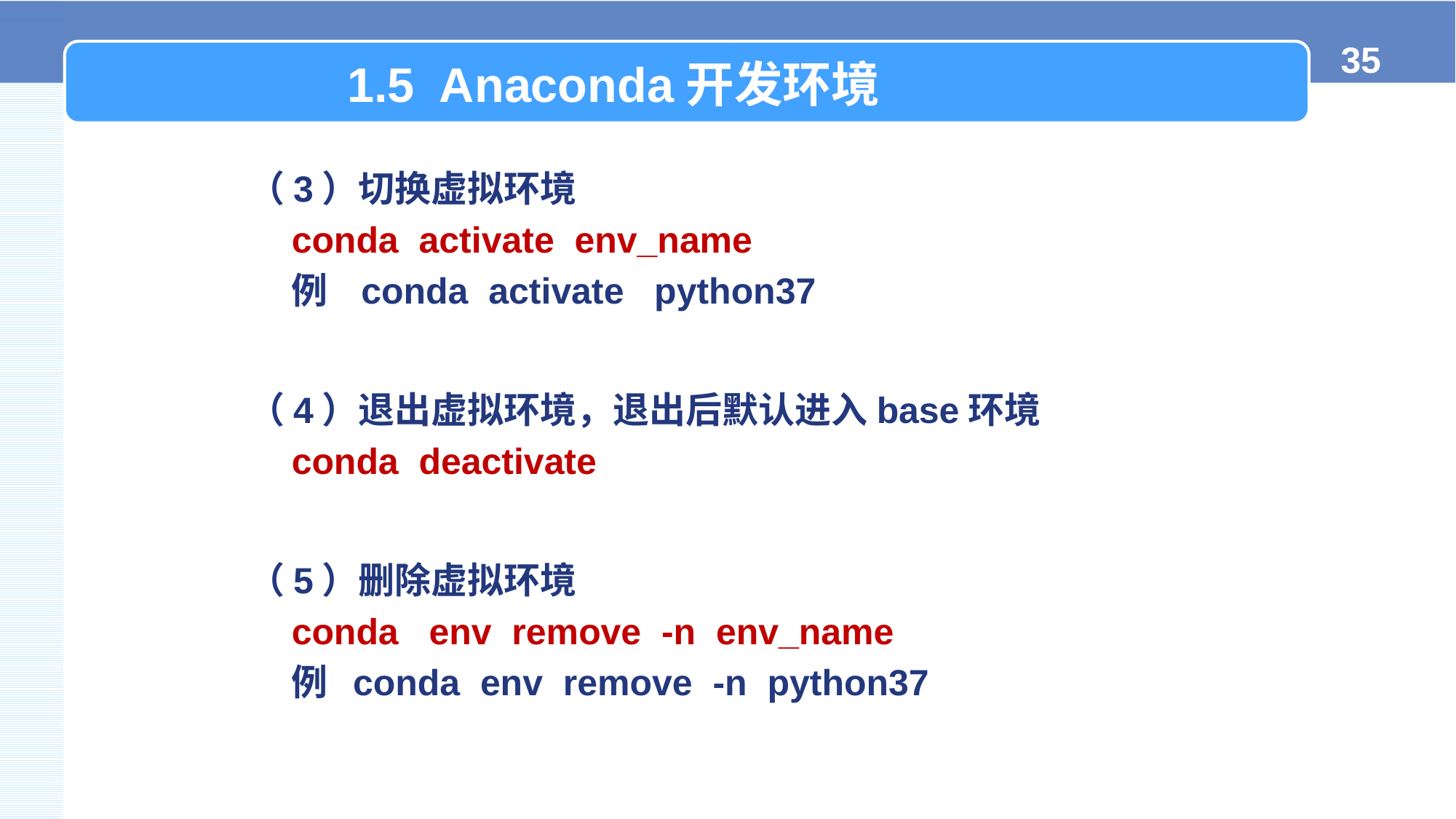

1.5  Anaconda开发环境
（3）切换虚拟环境
conda  activate  env_name
例   conda  activate   python37

（4）退出虚拟环境，退出后默认进入base环境
conda  deactivate

（5）删除虚拟环境
conda   env  remove  -n  env_name
例  conda  env  remove  -n  python37